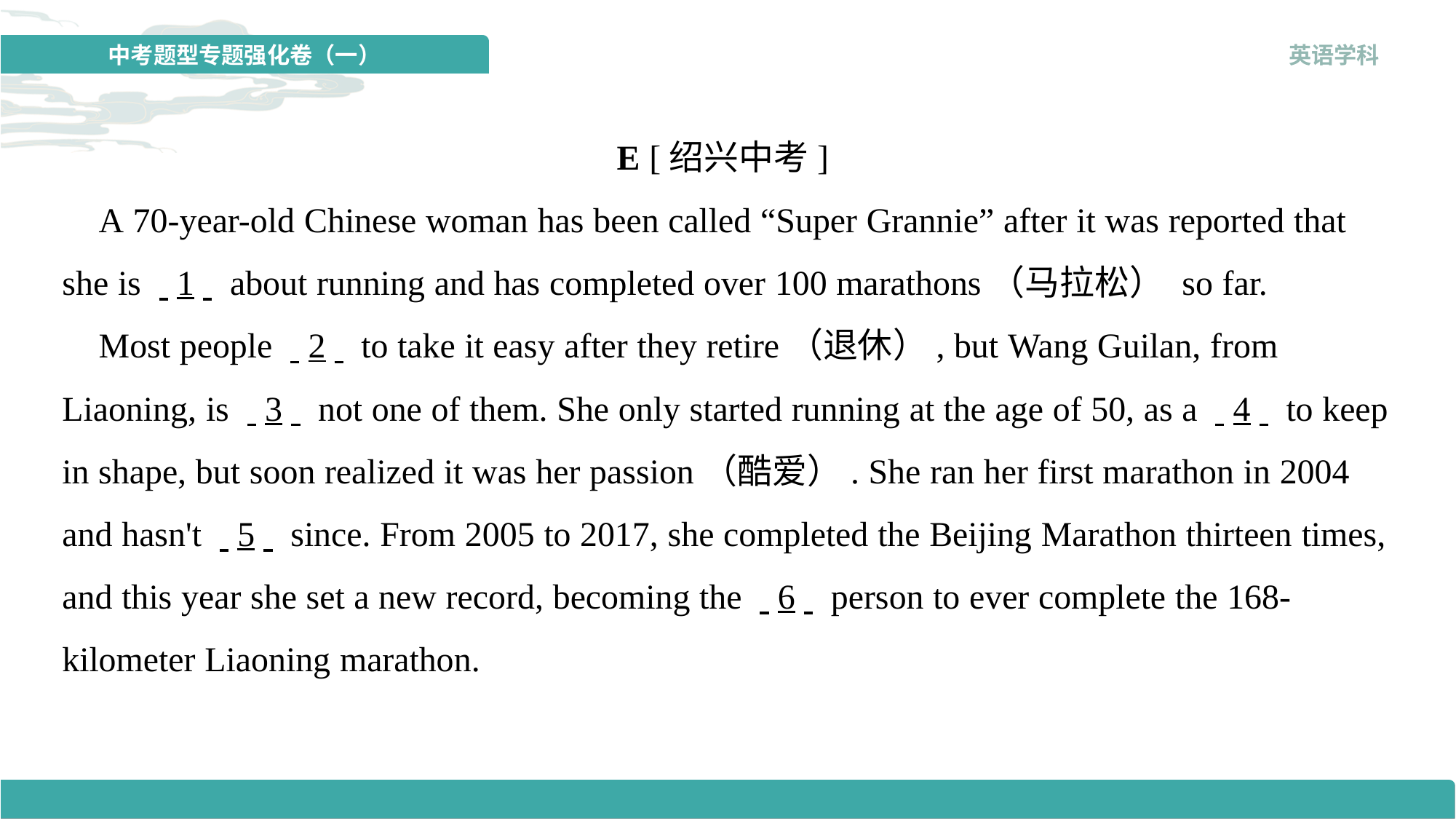

E [绍兴中考]
    A 70-year-old Chinese woman has been called “Super Grannie” after it was reported that she is . .1. . about running and has completed over 100 marathons（马拉松） so far.
    Most people . .2. . to take it easy after they retire（退休）, but Wang Guilan, from Liaoning, is . .3. . not one of them. She only started running at the age of 50, as a . .4. . to keep in shape, but soon realized it was her passion（酷爱）. She ran her first marathon in 2004 and hasn't . .5. . since. From 2005 to 2017, she completed the Beijing Marathon thirteen times, and this year she set a new record, becoming the . .6. . person to ever complete the 168-kilometer Liaoning marathon.